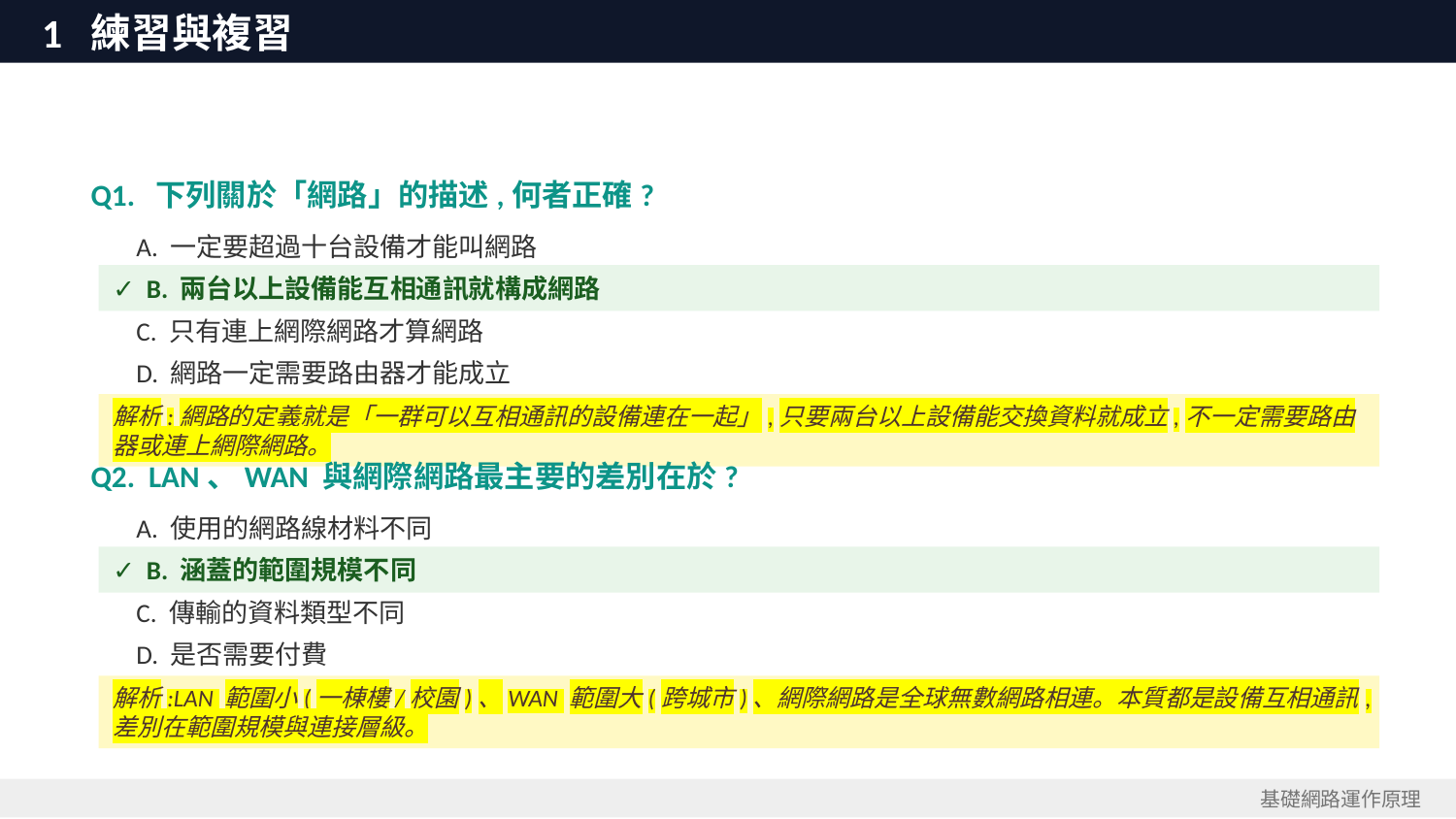

1  練習與複習
Q1.  下列關於「網路」的描述,何者正確?
    A. 一定要超過十台設備才能叫網路
✓  B. 兩台以上設備能互相通訊就構成網路
    C. 只有連上網際網路才算網路
    D. 網路一定需要路由器才能成立
解析:網路的定義就是「一群可以互相通訊的設備連在一起」,只要兩台以上設備能交換資料就成立,不一定需要路由器或連上網際網路。
Q2.  LAN、WAN 與網際網路最主要的差別在於?
    A. 使用的網路線材料不同
✓  B. 涵蓋的範圍規模不同
    C. 傳輸的資料類型不同
    D. 是否需要付費
解析:LAN 範圍小(一棟樓/校園)、WAN 範圍大(跨城市)、網際網路是全球無數網路相連。本質都是設備互相通訊,差別在範圍規模與連接層級。
基礎網路運作原理